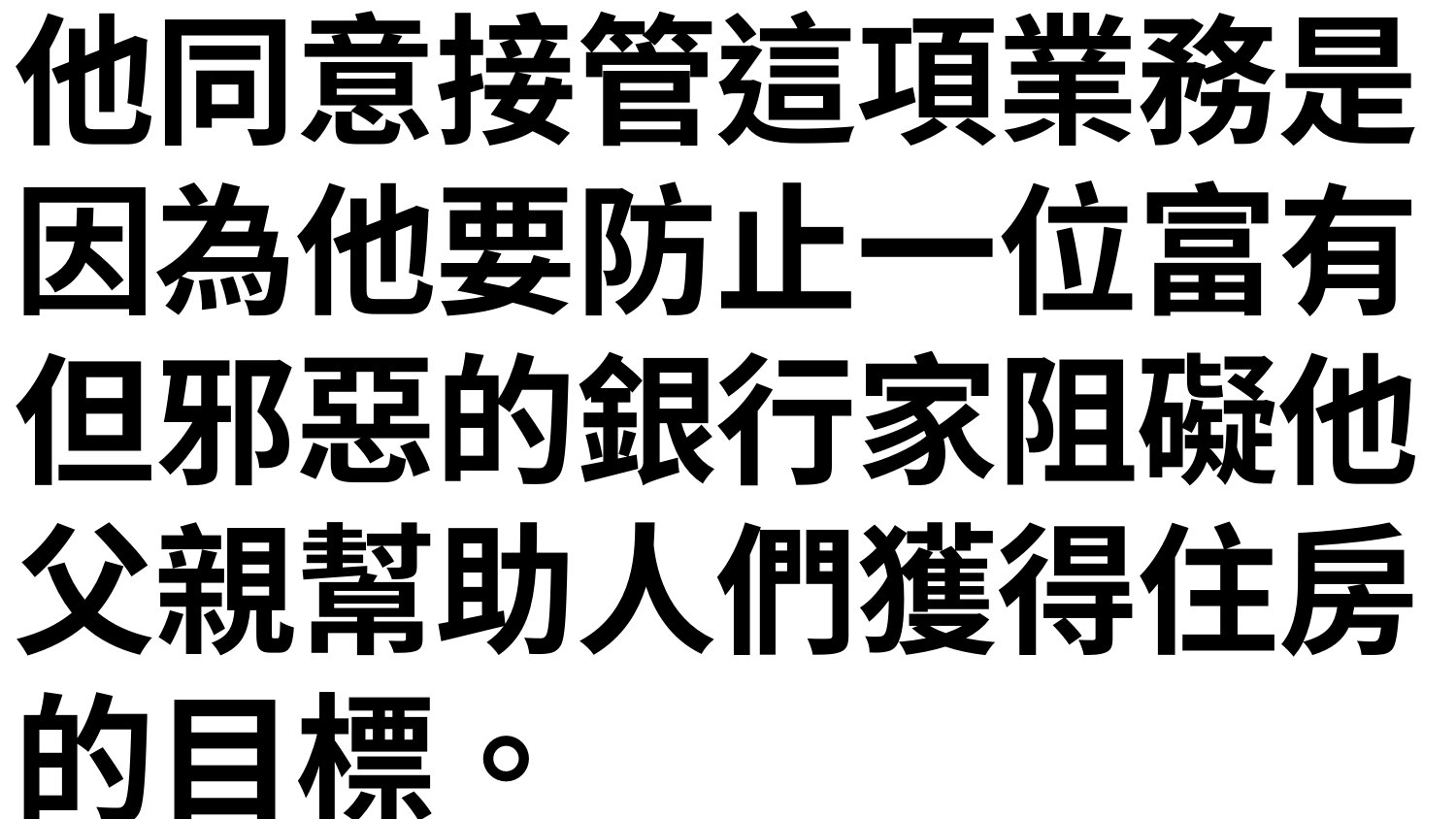

他同意接管這項業務是因為他要防止一位富有但邪惡的銀行家阻礙他父親幫助人們獲得住房的目標。